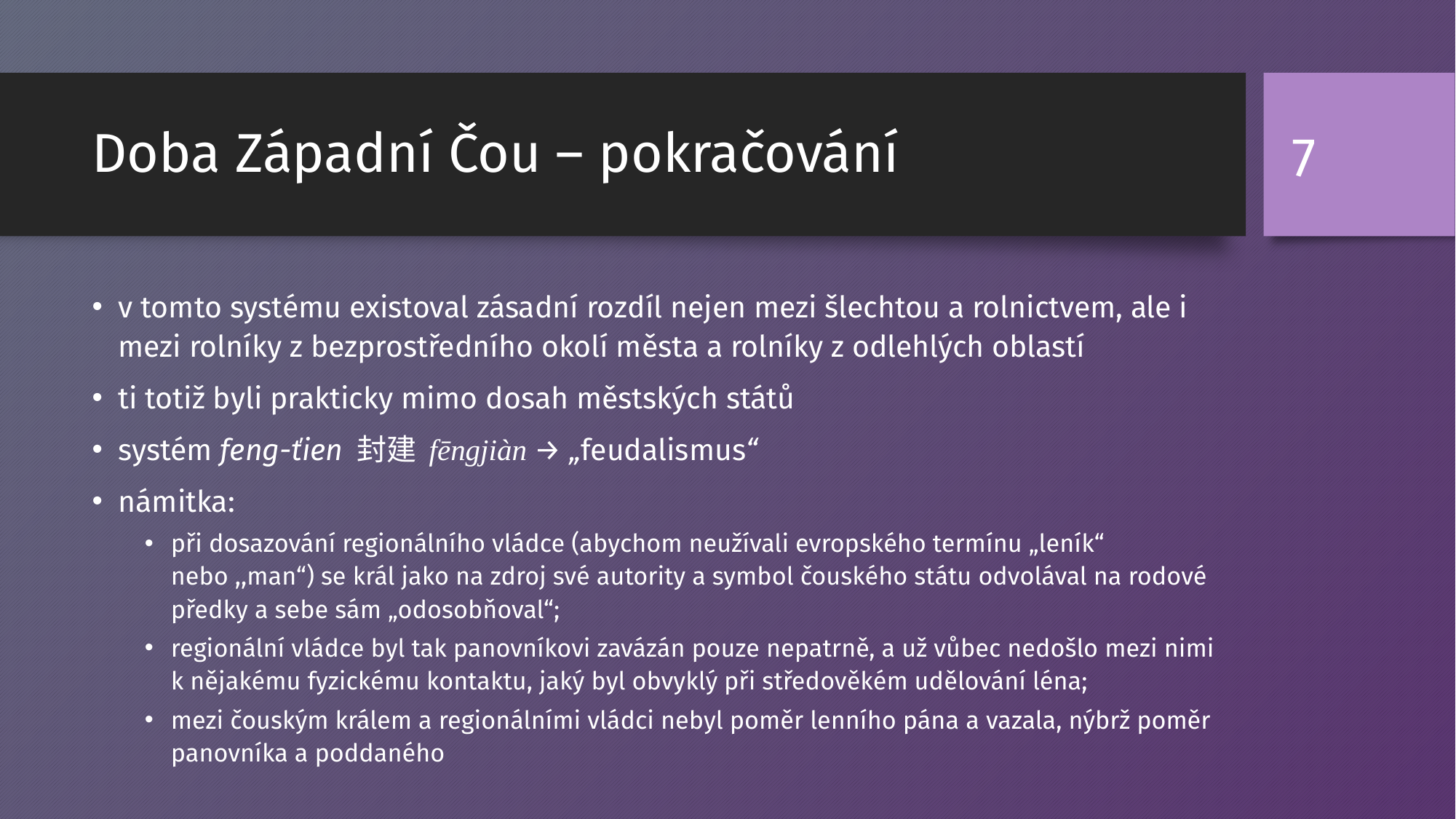

7
# Doba Západní Čou – pokračování
v tomto systému existoval zásadní rozdíl nejen mezi šlechtou a rolnictvem, ale i mezi rolníky z bezprostředního okolí města a rolníky z odlehlých oblastí
ti totiž byli prakticky mimo dosah městských států
systém feng-ťien 封建 fēngjiàn → „feudalismus“
námitka:
při dosazování regionálního vládce (abychom neužívali evropského termínu „leník“ nebo ,,man“) se král jako na zdroj své autority a symbol čouského státu odvolával na rodové předky a sebe sám „odosobňoval“;
regionální vládce byl tak panovníkovi zavázán pouze nepatrně, a už vůbec nedošlo mezi nimi k nějakému fyzickému kontaktu, jaký byl obvyklý při středověkém udělování léna;
mezi čouským králem a regionálními vládci nebyl poměr lenního pána a vazala, nýbrž poměr panovníka a poddaného